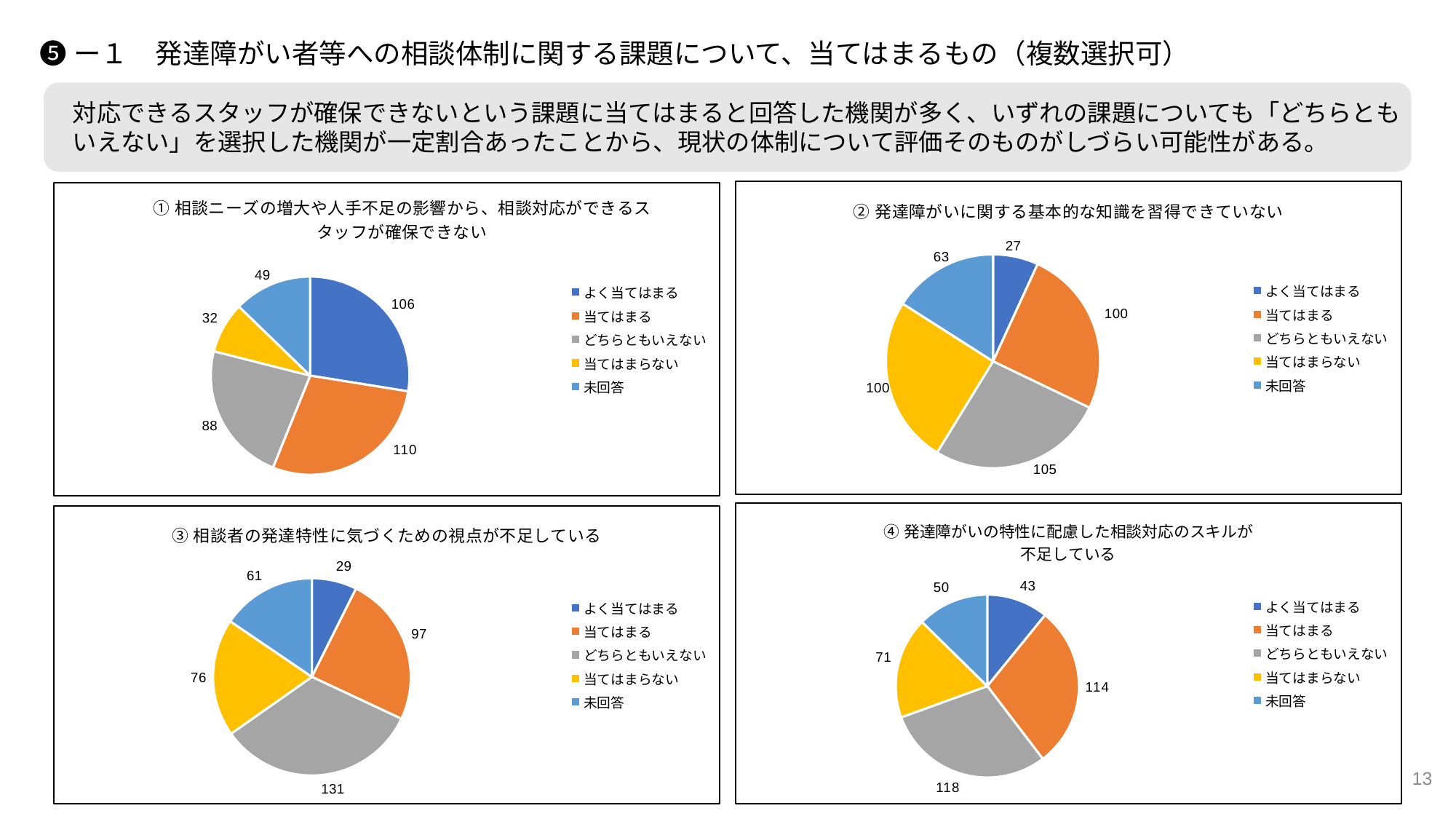

❺ー１　発達障がい者等への相談体制に関する課題について、当てはまるもの（複数選択可）

対応できるスタッフが確保できないという課題に当てはまると回答した機関が多く、いずれの課題についても「どちらともいえない」を選択した機関が一定割合あったことから、現状の体制について評価そのものがしづらい可能性がある。

### Chart:

| Category | ②発達障がいに関する基本的な知識を習得できていない |
|---|---|
| よく当てはまる | 27.0 |
| 当てはまる | 100.0 |
| どちらともいえない | 105.0 |
| 当てはまらない | 100.0 |
| 未回答 | 63.0 |

### Chart: ①相談ニーズの増大や人手不足の影響から、相談対応ができるスタッフが確保できない

| Category | ①相談ニーズの増大や人手不足の影響から、
相談対応ができるスタッフが確保できない |
|---|---|
| よく当てはまる | 106.0 |
| 当てはまる | 110.0 |
| どちらともいえない | 88.0 |
| 当てはまらない | 32.0 |
| 未回答 | 49.0 |

### Chart: ④発達障がいの特性に配慮した相談対応のスキルが
不足している

| Category | ④発達障がいの特性に配慮した相談対応のスキルが不足している |
|---|---|
| よく当てはまる | 43.0 |
| 当てはまる | 114.0 |
| どちらともいえない | 118.0 |
| 当てはまらない | 71.0 |
| 未回答 | 50.0 |

### Chart:

| Category | ③相談者の発達特性に気づくための視点が不足している |
|---|---|
| よく当てはまる | 29.0 |
| 当てはまる | 97.0 |
| どちらともいえない | 131.0 |
| 当てはまらない | 76.0 |
| 未回答 | 61.0 |
13